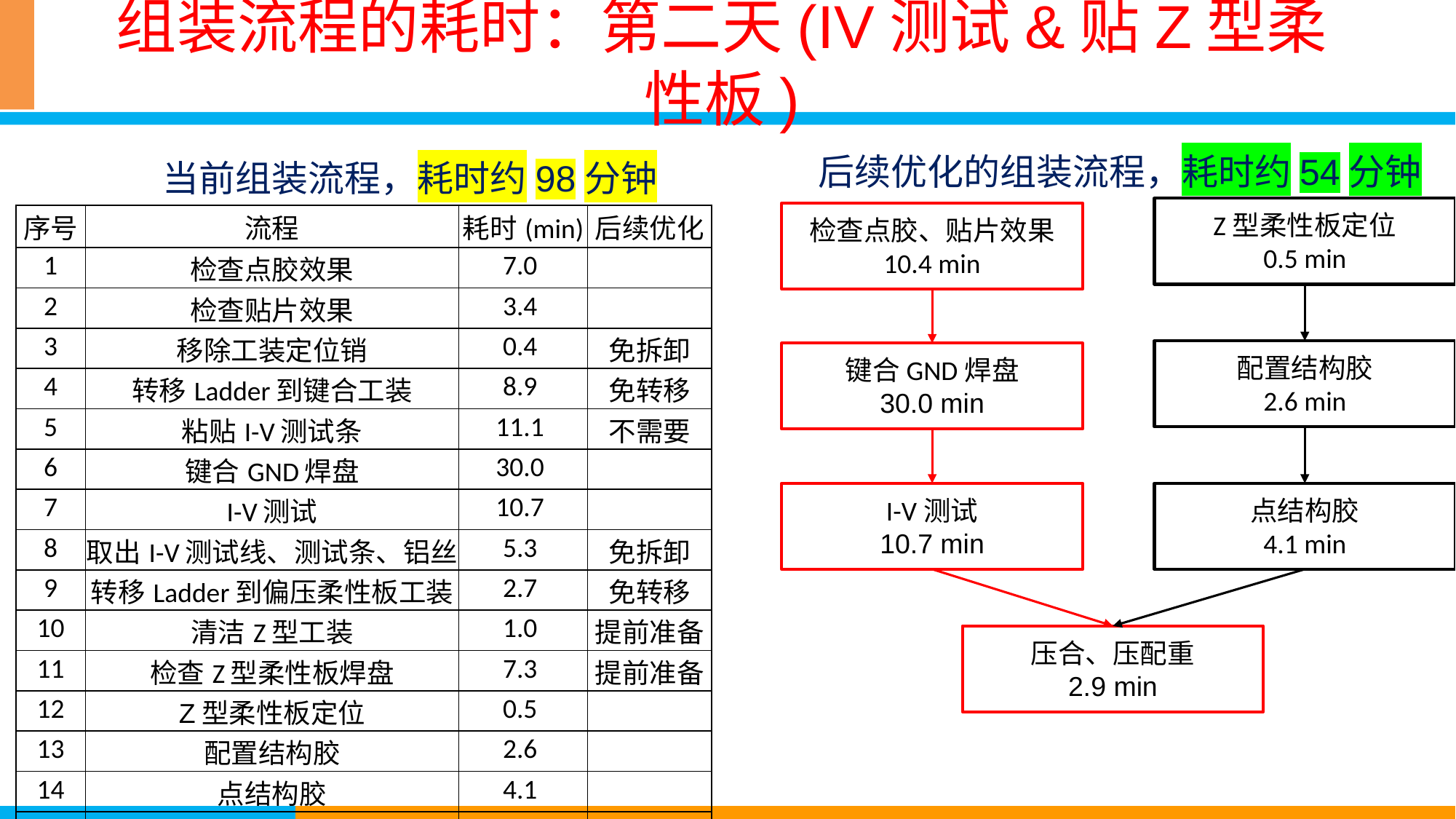

# 组装流程的耗时：第二天(IV测试&贴Z型柔性板)
后续优化的组装流程，耗时约54分钟
当前组装流程，耗时约98分钟
Z型柔性板定位
0.5 min
检查点胶、贴片效果
10.4 min
| 序号 | 流程 | 耗时(min) | 后续优化 |
| --- | --- | --- | --- |
| 1 | 检查点胶效果 | 7.0 |  |
| 2 | 检查贴片效果 | 3.4 |  |
| 3 | 移除工装定位销 | 0.4 | 免拆卸 |
| 4 | 转移Ladder到键合工装 | 8.9 | 免转移 |
| 5 | 粘贴I-V测试条 | 11.1 | 不需要 |
| 6 | 键合GND焊盘 | 30.0 |  |
| 7 | I-V测试 | 10.7 |  |
| 8 | 取出I-V测试线、测试条、铝丝 | 5.3 | 免拆卸 |
| 9 | 转移Ladder到偏压柔性板工装 | 2.7 | 免转移 |
| 10 | 清洁Z型工装 | 1.0 | 提前准备 |
| 11 | 检查Z型柔性板焊盘 | 7.3 | 提前准备 |
| 12 | Z型柔性板定位 | 0.5 |  |
| 13 | 配置结构胶 | 2.6 |  |
| 14 | 点结构胶 | 4.1 |  |
| 15 | 压合、压配重 | 2.9 |  |
|  | 合计 | 97.9 |  |
配置结构胶
2.6 min
键合GND焊盘
30.0 min
I-V测试
10.7 min
点结构胶
4.1 min
压合、压配重
2.9 min